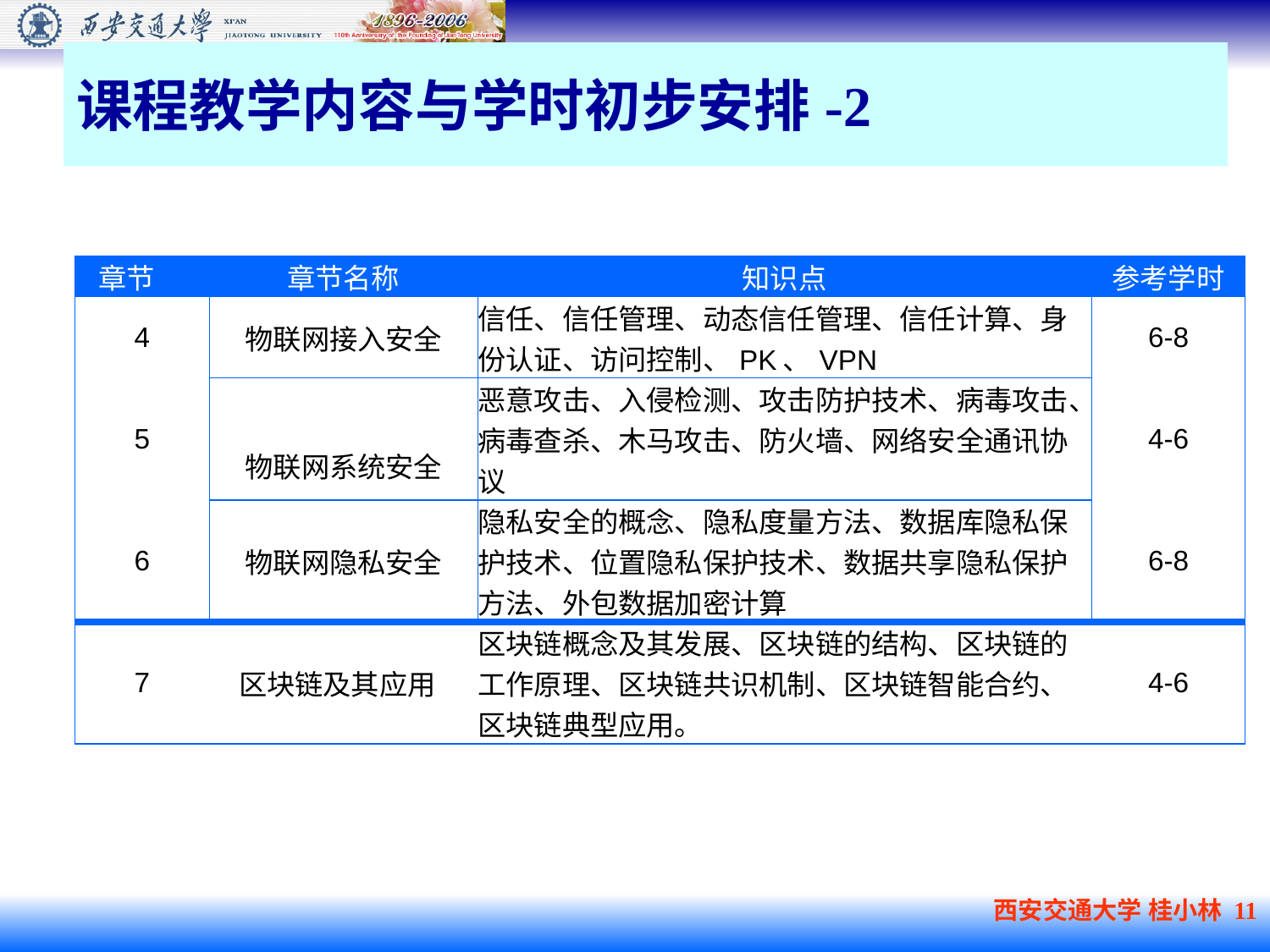

# 课程教学内容与学时初步安排-2
| 章节 | 章节名称 | 知识点 | 参考学时 |
| --- | --- | --- | --- |
| 4 | 物联网接入安全 | 信任、信任管理、动态信任管理、信任计算、身份认证、访问控制、PK、VPN | 6-8 |
| 5 | 物联网系统安全 | 恶意攻击、入侵检测、攻击防护技术、病毒攻击、病毒查杀、木马攻击、防火墙、网络安全通讯协议 | 4-6 |
| 6 | 物联网隐私安全 | 隐私安全的概念、隐私度量方法、数据库隐私保护技术、位置隐私保护技术、数据共享隐私保护方法、外包数据加密计算 | 6-8 |
| 7 | 区块链及其应用 | 区块链概念及其发展、区块链的结构、区块链的工作原理、区块链共识机制、区块链智能合约、区块链典型应用。 | 4-6 |
西安交通大学 桂小林 11